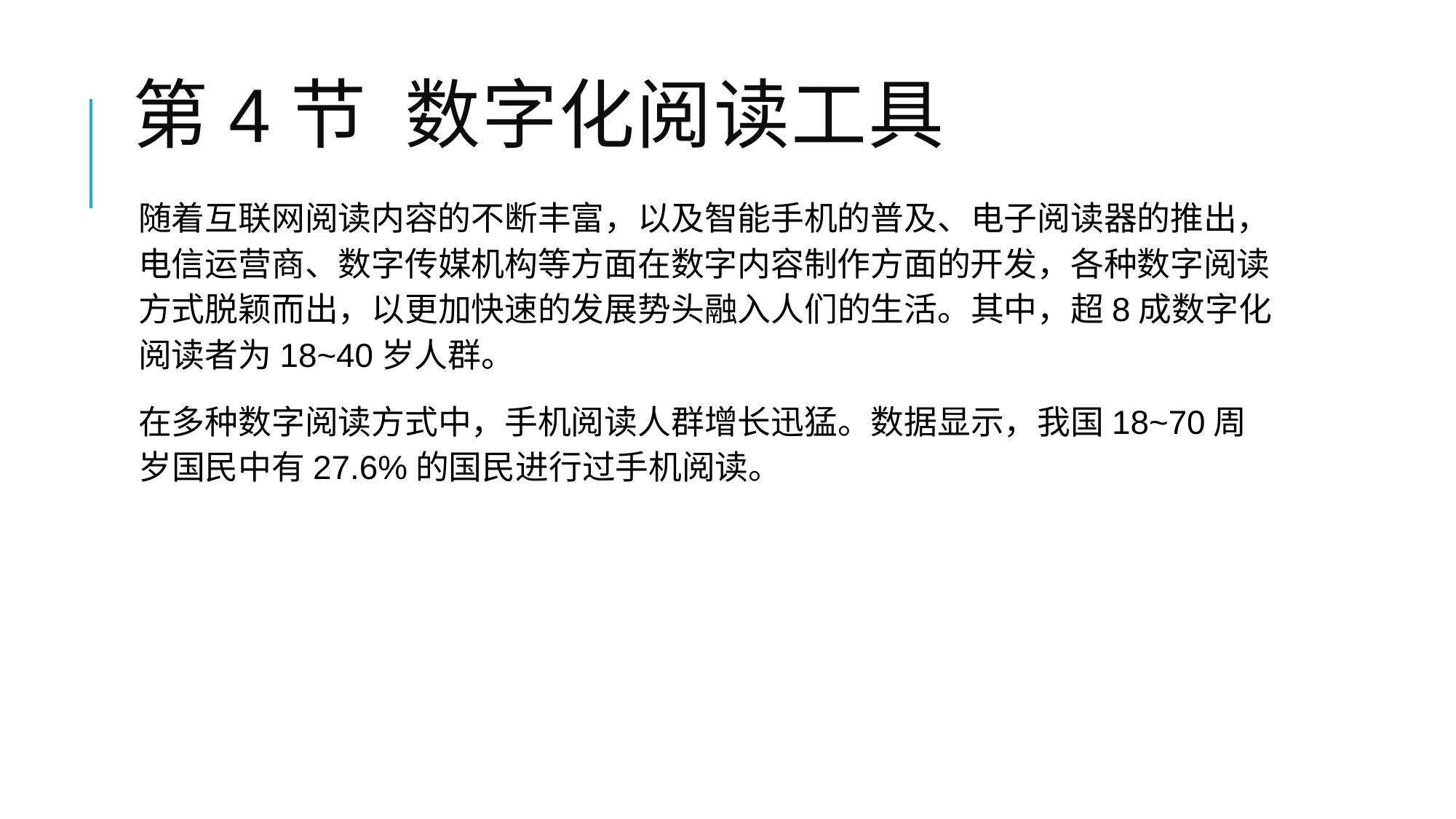

# 第4节  数字化阅读工具
随着互联网阅读内容的不断丰富，以及智能手机的普及、电子阅读器的推出，电信运营商、数字传媒机构等方面在数字内容制作方面的开发，各种数字阅读方式脱颖而出，以更加快速的发展势头融入人们的生活。其中，超8成数字化阅读者为18~40岁人群。
在多种数字阅读方式中，手机阅读人群增长迅猛。数据显示，我国18~70周岁国民中有27.6%的国民进行过手机阅读。